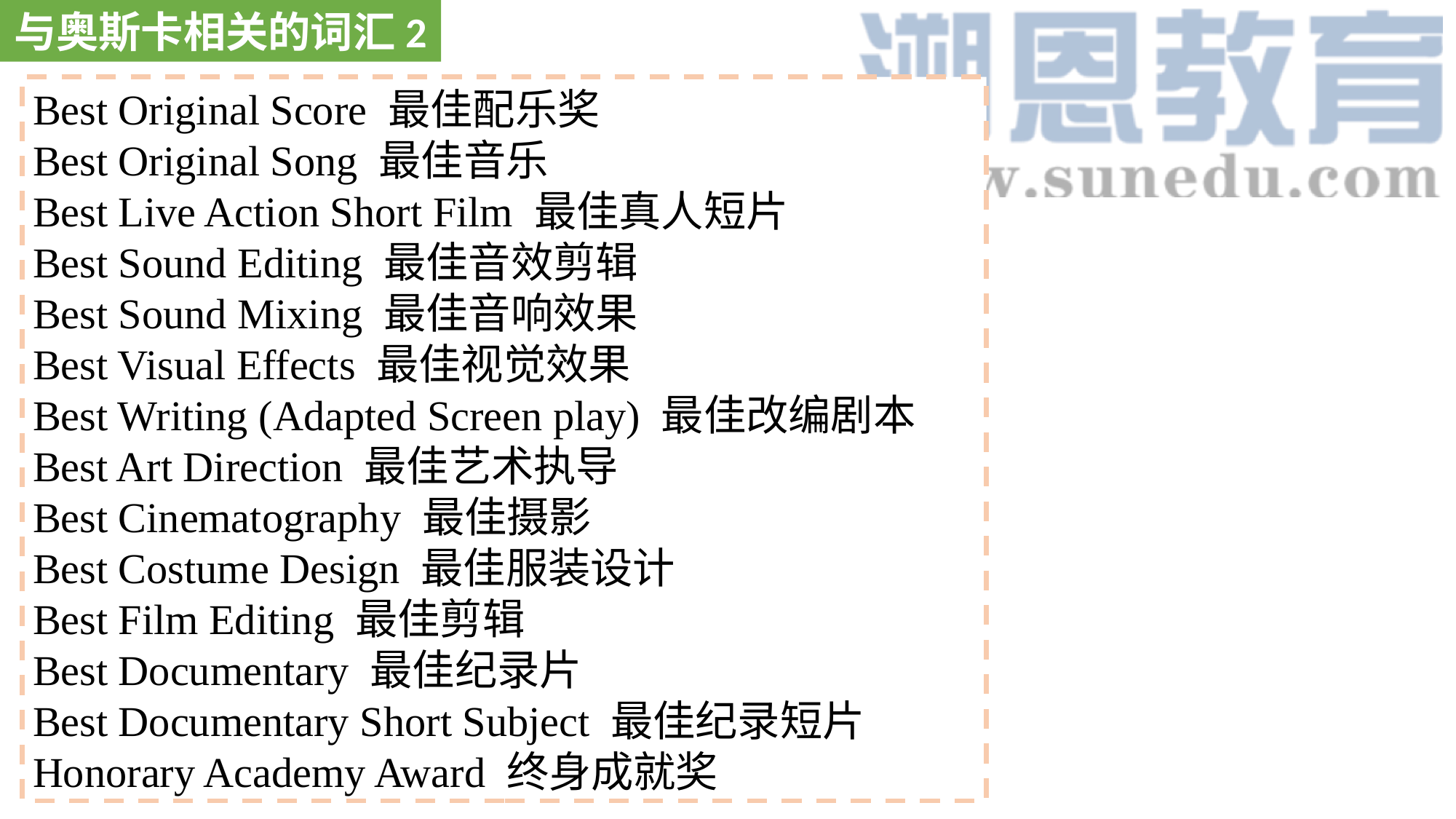

与奥斯卡相关的词汇2
Best Original Score 最佳配乐奖
Best Original Song 最佳音乐
Best Live Action Short Film 最佳真人短片
Best Sound Editing 最佳音效剪辑
Best Sound Mixing 最佳音响效果
Best Visual Effects 最佳视觉效果
Best Writing (Adapted Screen play) 最佳改编剧本
Best Art Direction 最佳艺术执导
Best Cinematography 最佳摄影
Best Costume Design 最佳服装设计
Best Film Editing 最佳剪辑
Best Documentary 最佳纪录片
Best Documentary Short Subject 最佳纪录短片
Honorary Academy Award 终身成就奖